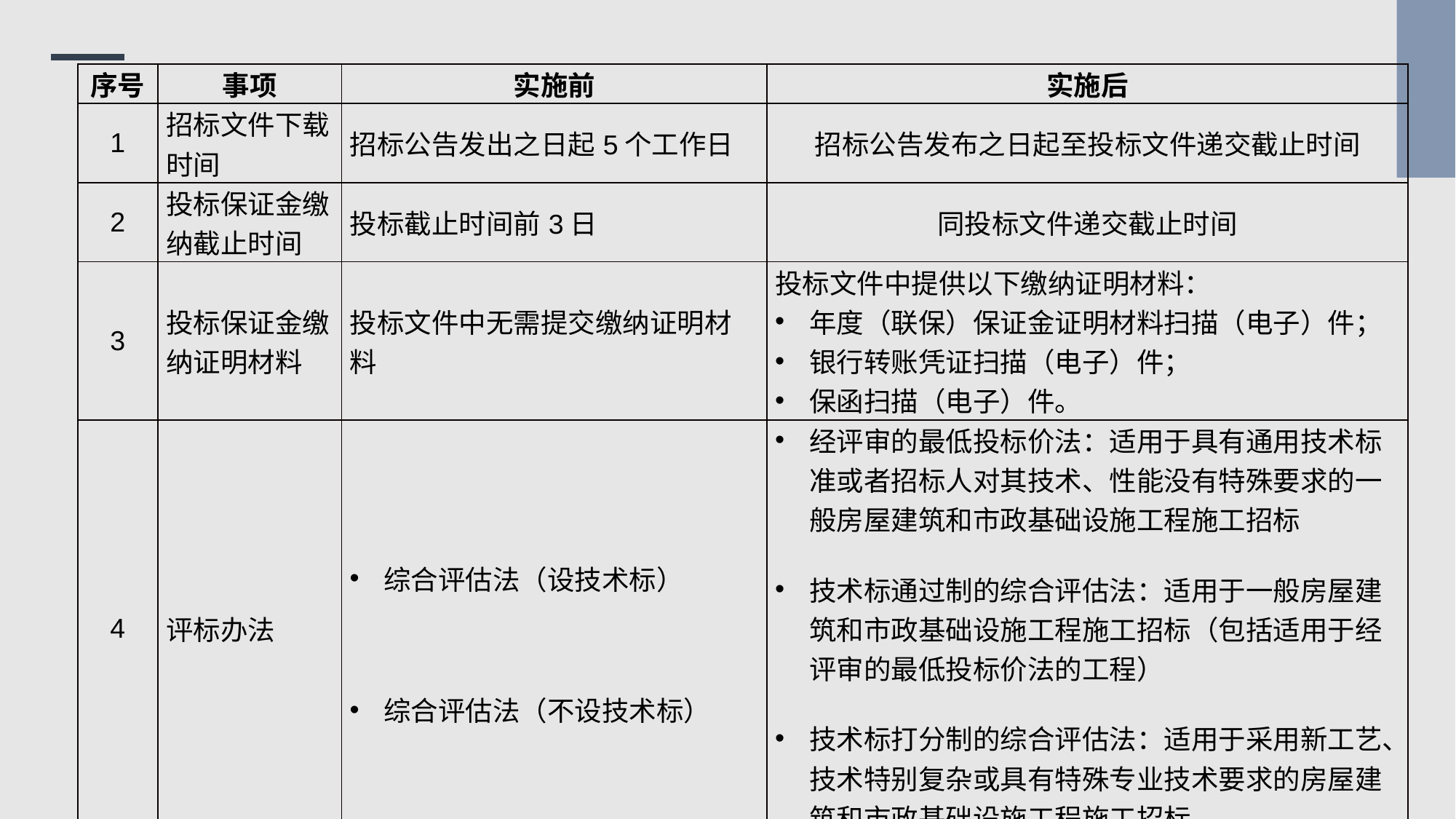

| 序号 | 事项 | 实施前 | 实施后 |
| --- | --- | --- | --- |
| 1 | 招标文件下载时间 | 招标公告发出之日起5个工作日 | 招标公告发布之日起至投标文件递交截止时间 |
| 2 | 投标保证金缴纳截止时间 | 投标截止时间前3日 | 同投标文件递交截止时间 |
| 3 | 投标保证金缴纳证明材料 | 投标文件中无需提交缴纳证明材料 | 投标文件中提供以下缴纳证明材料： 年度（联保）保证金证明材料扫描（电子）件； 银行转账凭证扫描（电子）件； 保函扫描（电子）件。 |
| 4 | 评标办法 | 综合评估法（设技术标） 综合评估法（不设技术标） | 经评审的最低投标价法：适用于具有通用技术标准或者招标人对其技术、性能没有特殊要求的一般房屋建筑和市政基础设施工程施工招标 技术标通过制的综合评估法：适用于一般房屋建筑和市政基础设施工程施工招标（包括适用于经评审的最低投标价法的工程） 技术标打分制的综合评估法：适用于采用新工艺、技术特别复杂或具有特殊专业技术要求的房屋建筑和市政基础设施工程施工招标。 |